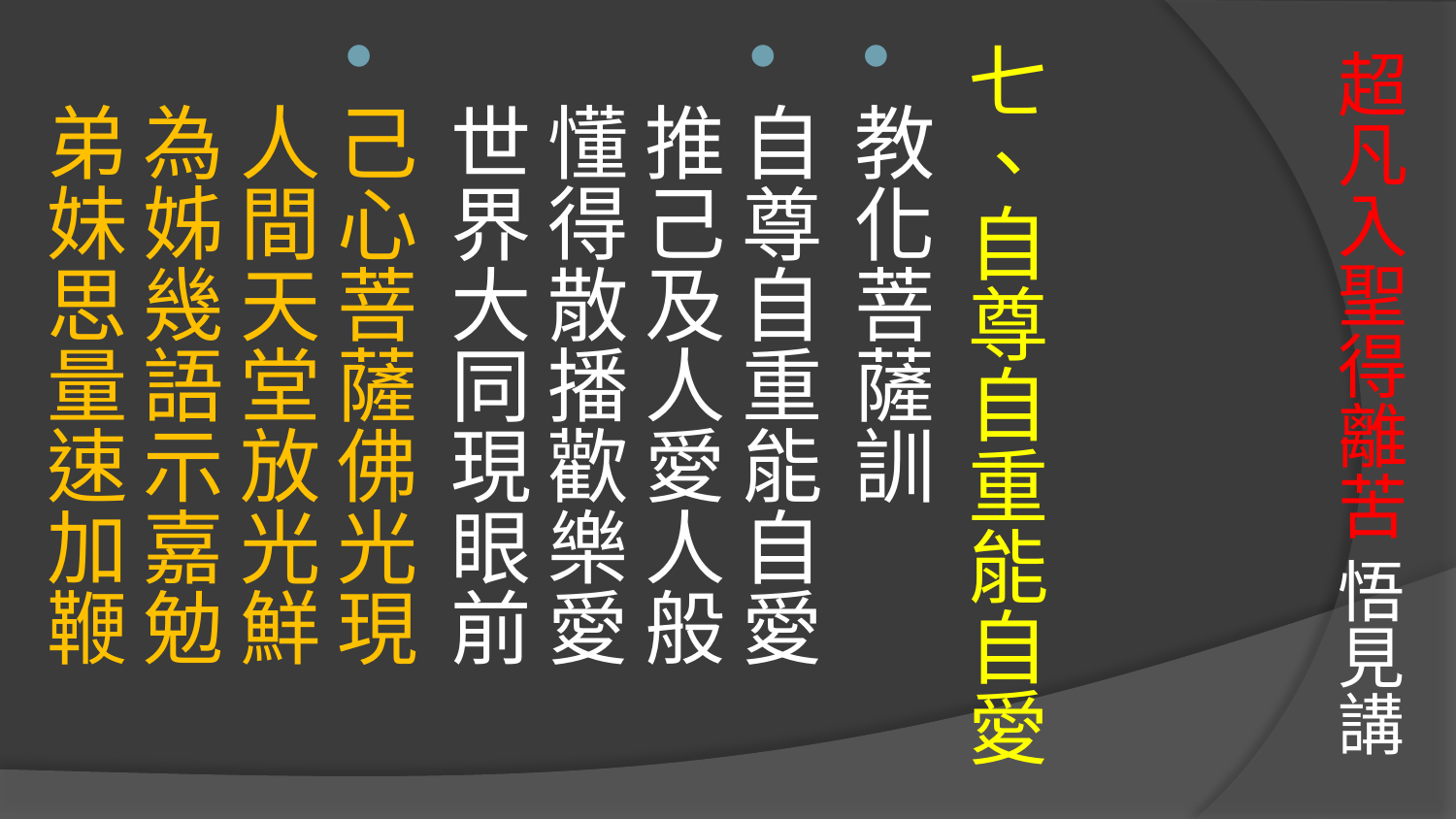

# 超凡入聖得離苦 悟見講
七、自尊自重能自愛
教化菩薩訓
自尊自重能自愛　推己及人愛人般
懂得散播歡樂愛　世界大同現眼前
己心菩薩佛光現　人間天堂放光鮮
為姊幾語示嘉勉　弟妹思量速加鞭